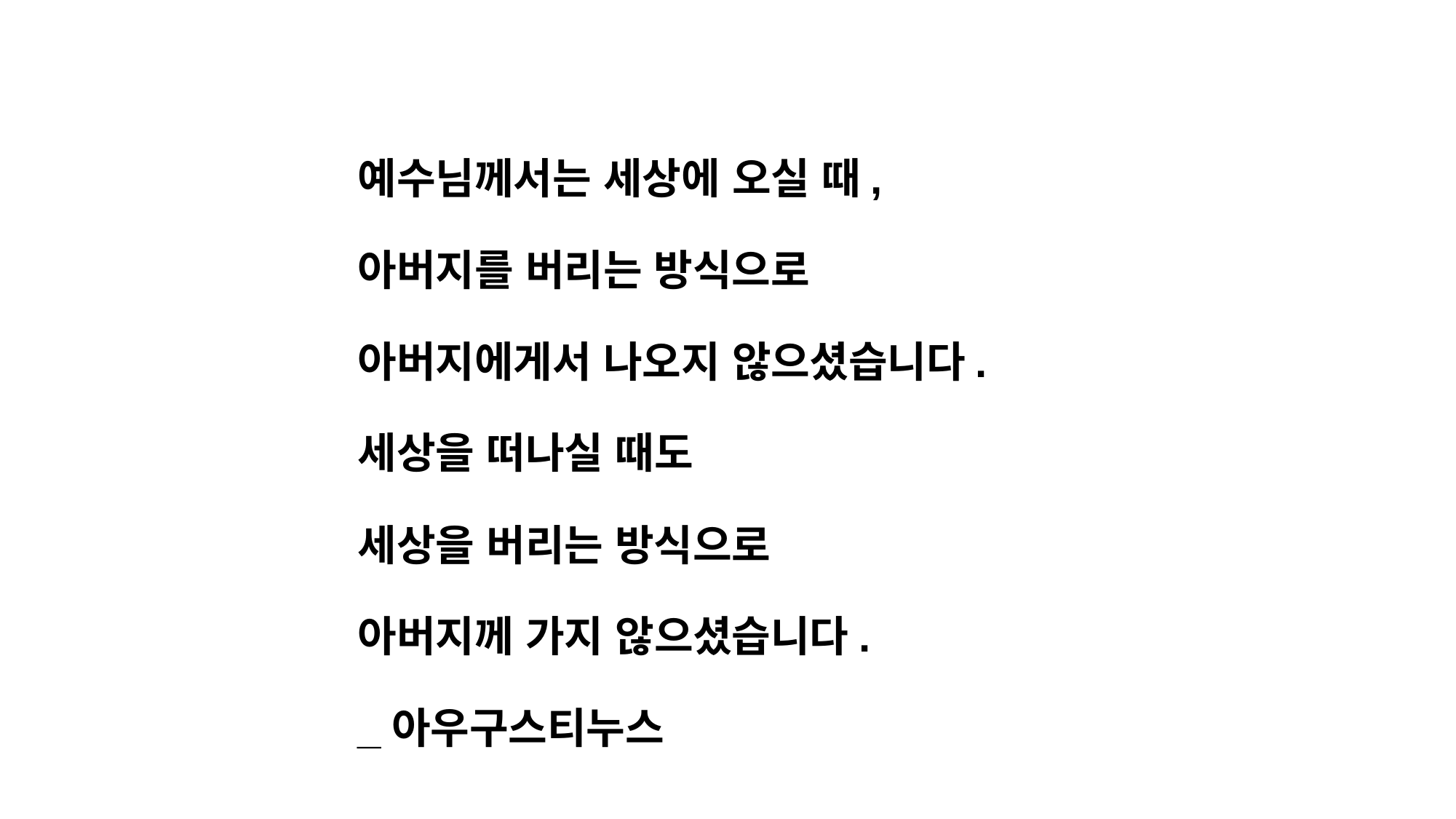

예수님께서는 세상에 오실 때,
아버지를 버리는 방식으로
아버지에게서 나오지 않으셨습니다.
세상을 떠나실 때도
세상을 버리는 방식으로
아버지께 가지 않으셨습니다.
_아우구스티누스